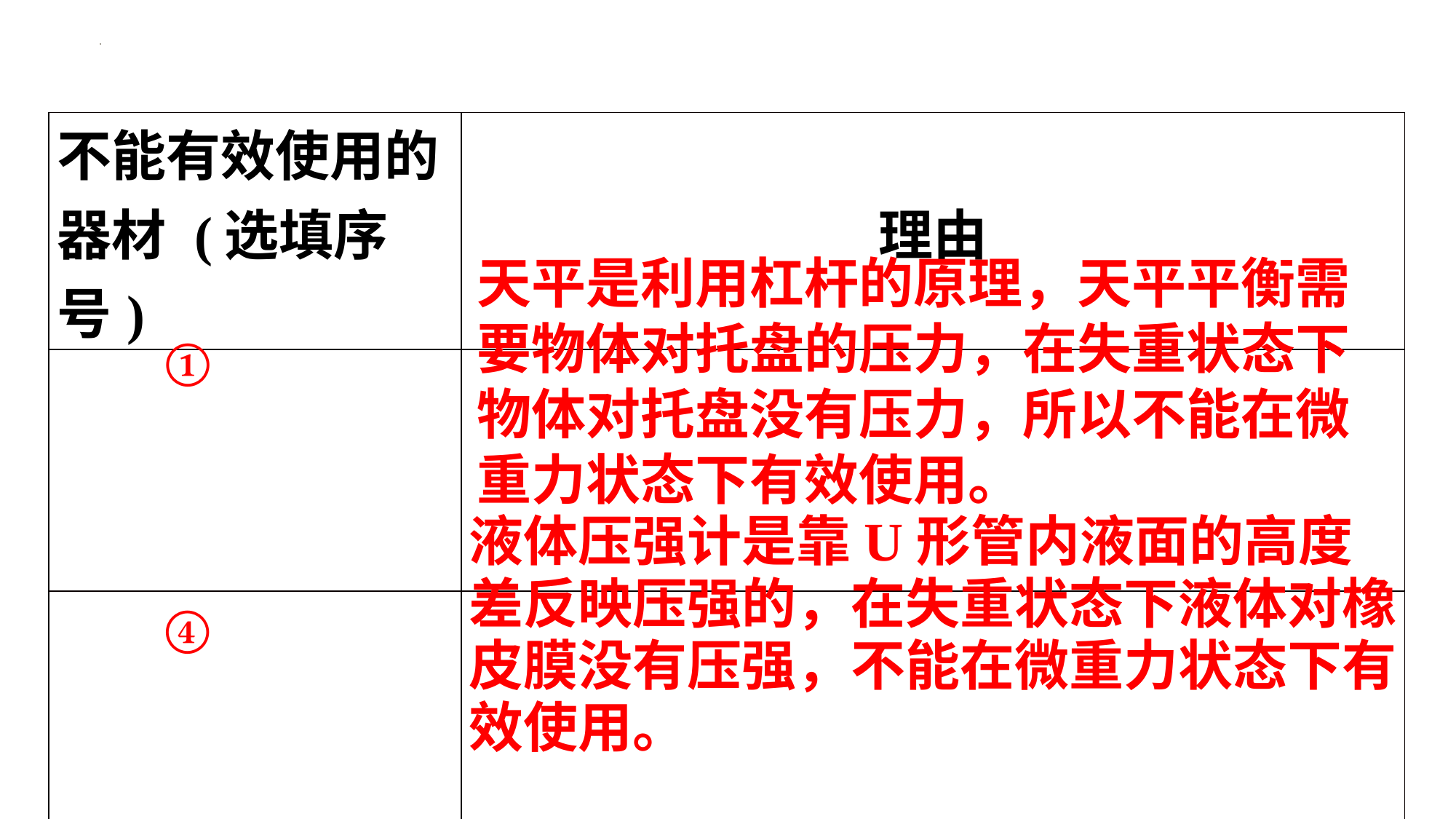

| 不能有效使用的器材 (选填序号) | 理由 |
| --- | --- |
|  |  |
|  |  |
天平是利用杠杆的原理，天平平衡需要物体对托盘的压力，在失重状态下物体对托盘没有压力，所以不能在微重力状态下有效使用。
①
液体压强计是靠U形管内液面的高度差反映压强的，在失重状态下液体对橡皮膜没有压强，不能在微重力状态下有效使用。
④